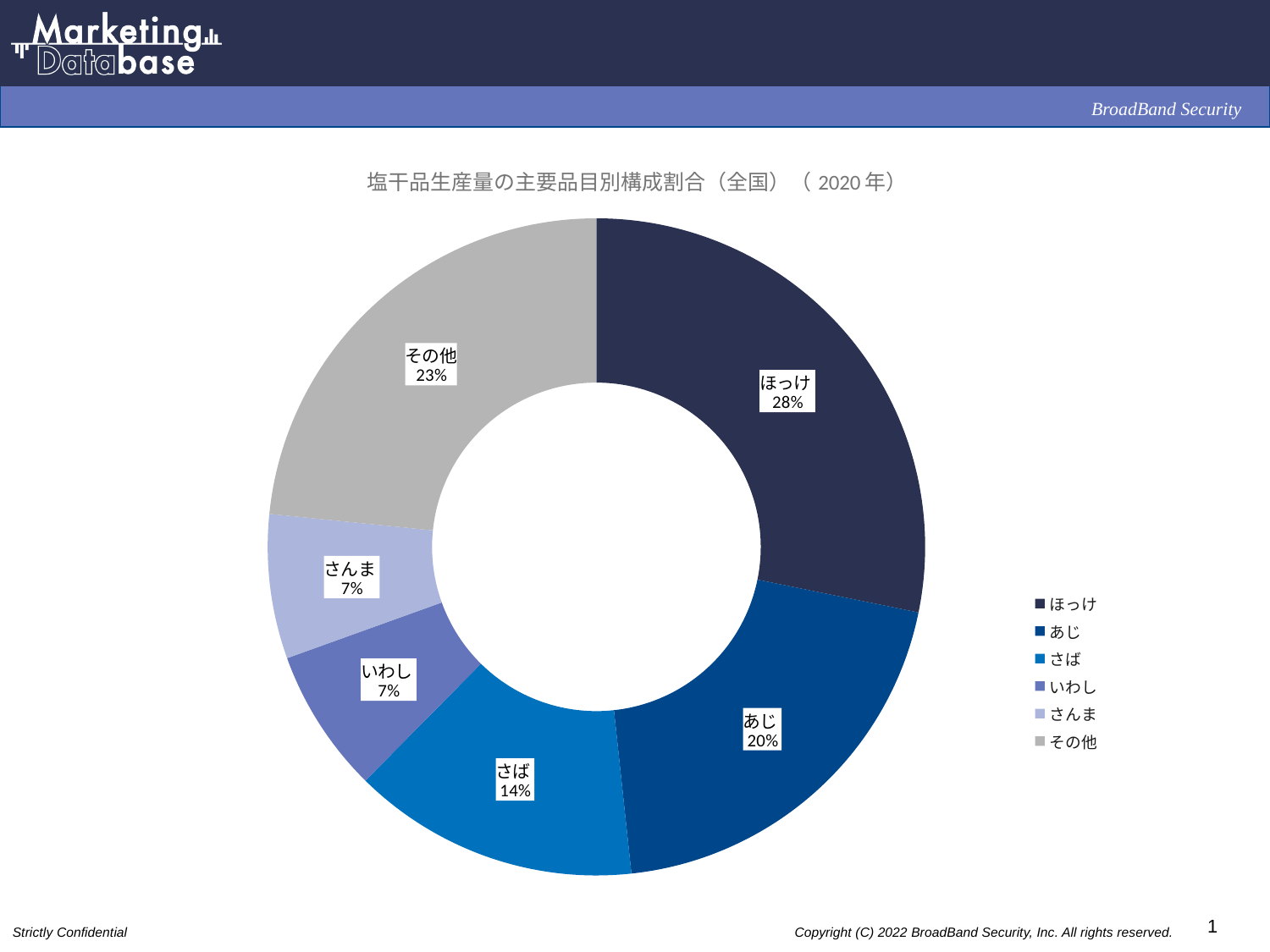

### Chart: 塩干品生産量の主要品目別構成割合（全国）（2020年）

| Category |  |
|---|---|
| ほっけ  | 28.2 |
| あじ  | 20.1 |
| さば  | 14.1 |
| いわし  | 7.1 |
| さんま  | 7.1 |
| その他 | 23.4 |